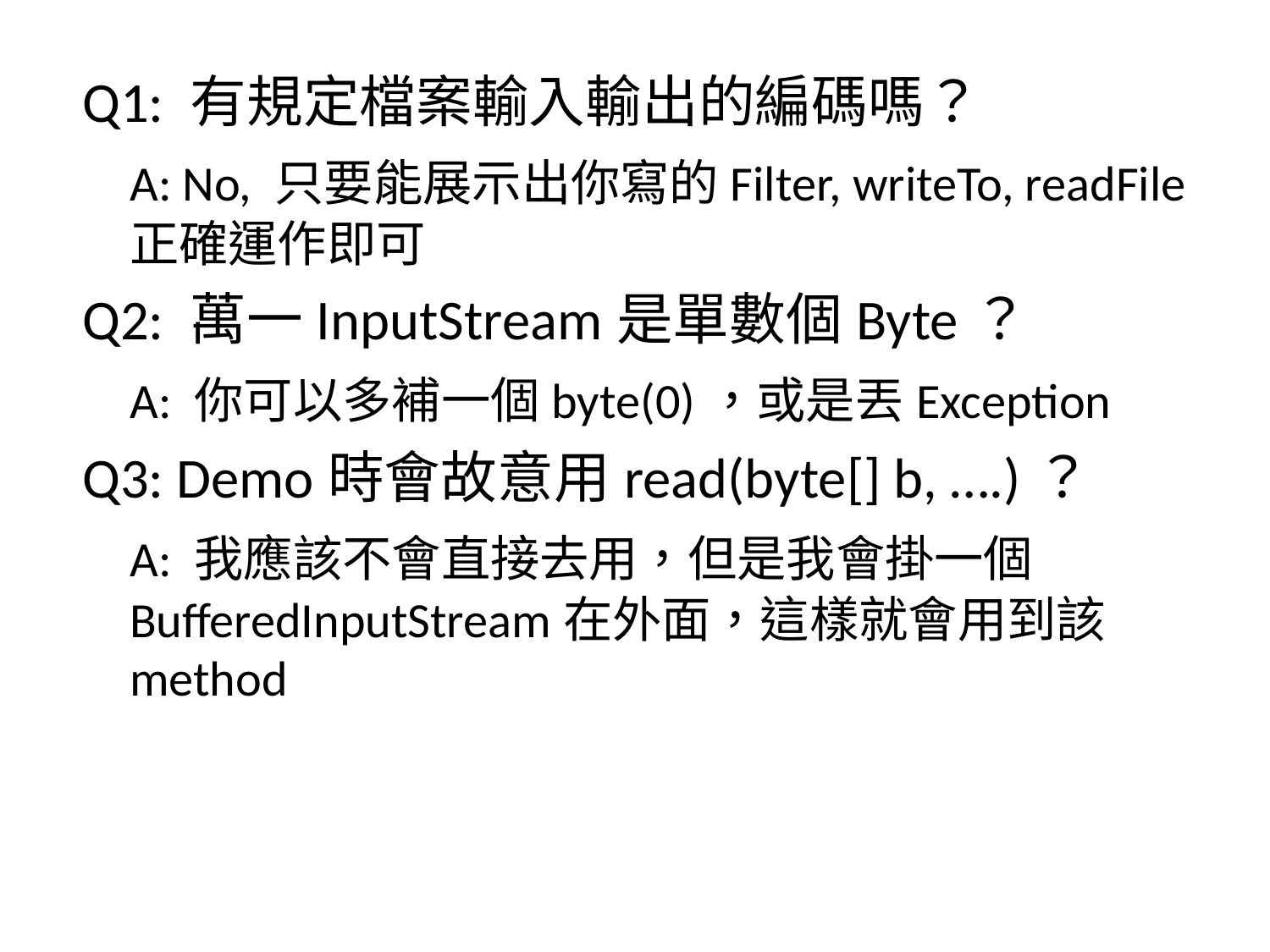

Q1: 有規定檔案輸入輸出的編碼嗎？
	A: No, 只要能展示出你寫的Filter, writeTo, readFile正確運作即可
Q2: 萬一InputStream是單數個Byte？
	A: 你可以多補一個byte(0)，或是丟Exception
Q3: Demo時會故意用read(byte[] b, ….)？
	A: 我應該不會直接去用，但是我會掛一個BufferedInputStream在外面，這樣就會用到該method